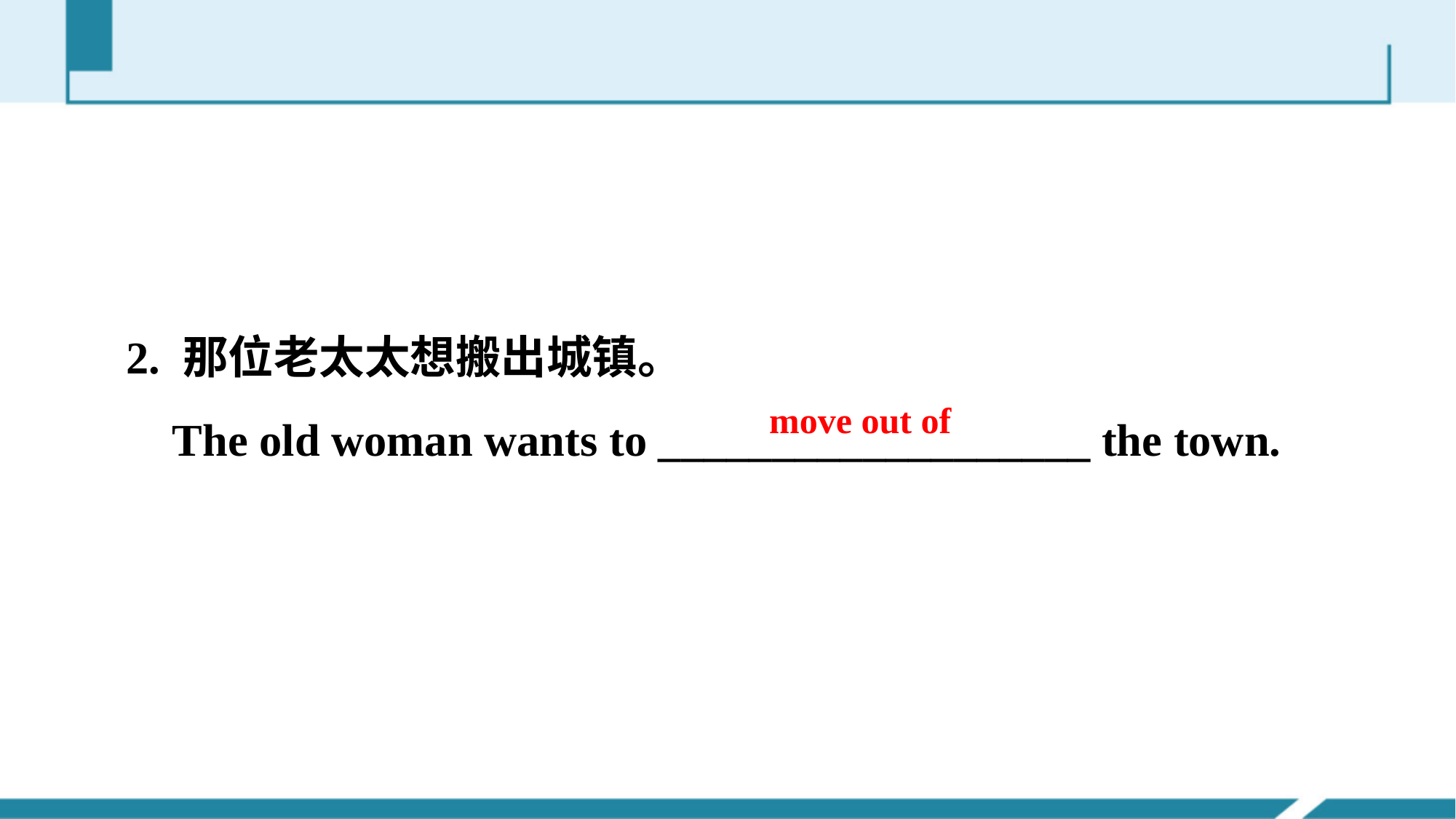

2. 那位老太太想搬出城镇。
    The old woman wants to ___________________ the town.
move out of